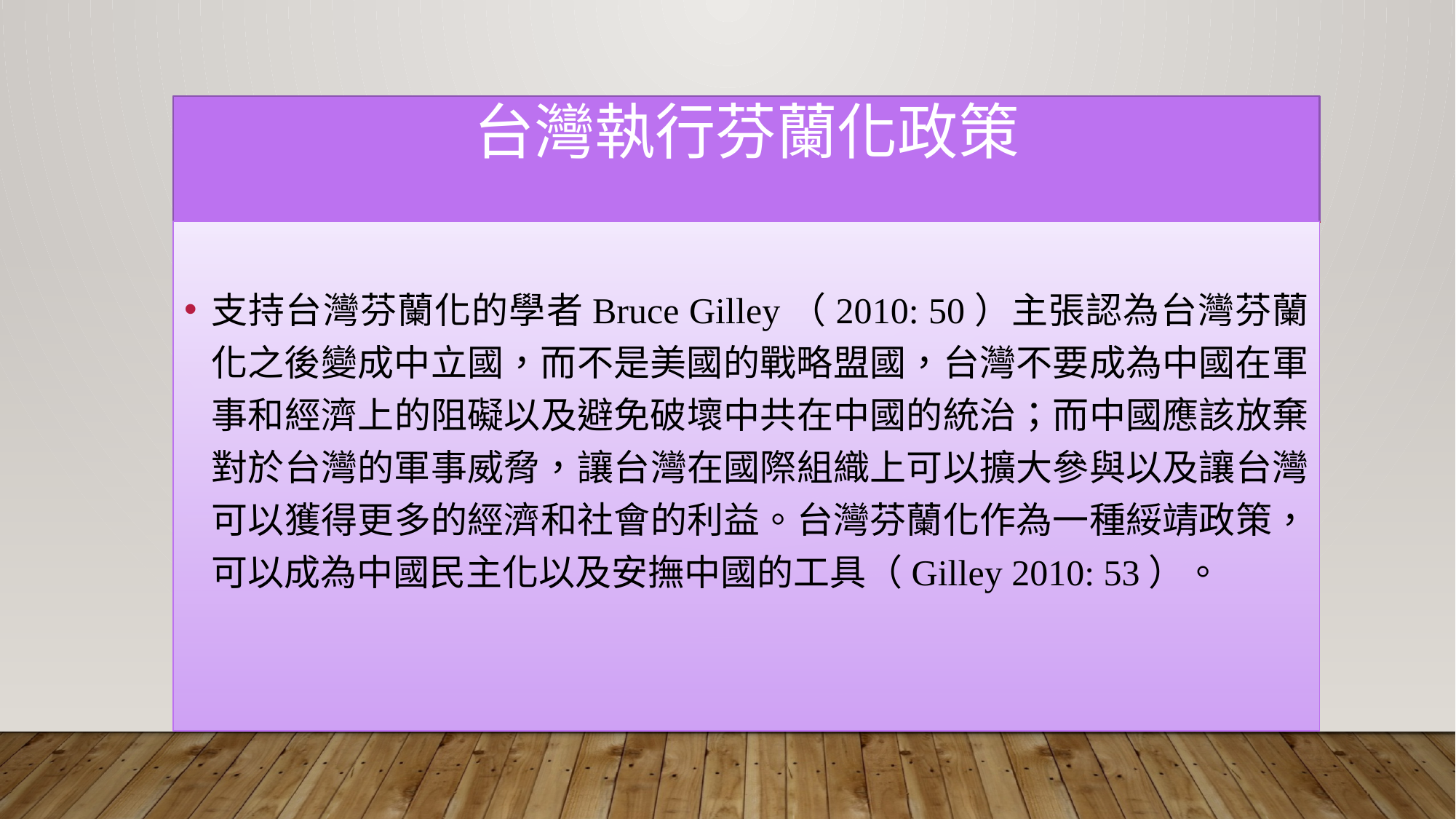

# 台灣執行芬蘭化政策

支持台灣芬蘭化的學者Bruce Gilley（2010: 50）主張認為台灣芬蘭化之後變成中立國，而不是美國的戰略盟國，台灣不要成為中國在軍事和經濟上的阻礙以及避免破壞中共在中國的統治；而中國應該放棄對於台灣的軍事威脅，讓台灣在國際組織上可以擴大參與以及讓台灣可以獲得更多的經濟和社會的利益。台灣芬蘭化作為一種綏靖政策，可以成為中國民主化以及安撫中國的工具（Gilley 2010: 53）。